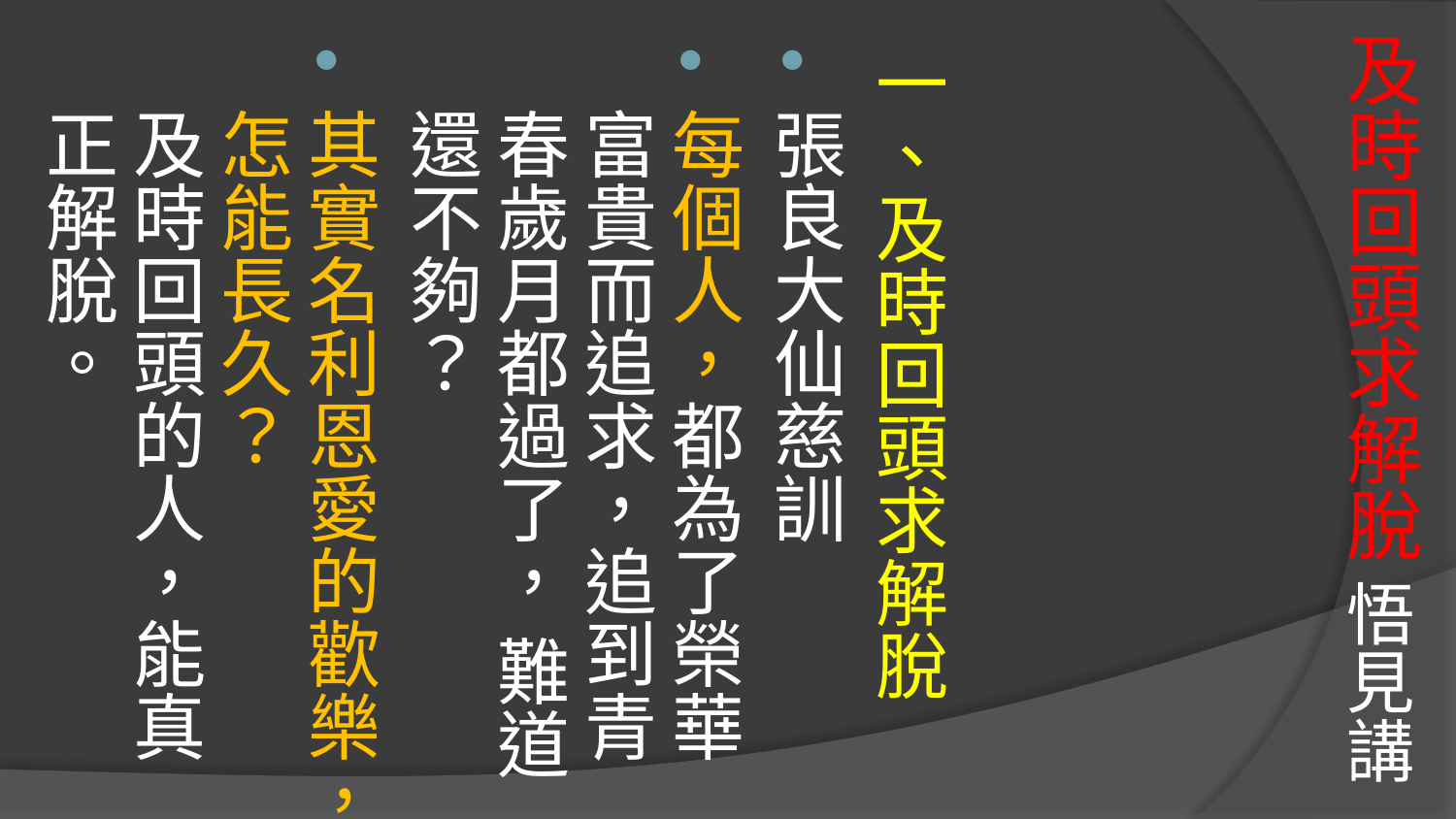

# 及時回頭求解脫 悟見講
一、及時回頭求解脫
張良大仙慈訓
每個人，都為了榮華富貴而追求，追到青春歲月都過了， 難道還不夠？
其實名利恩愛的歡樂，怎能長久？
及時回頭的人，能真正解脫。